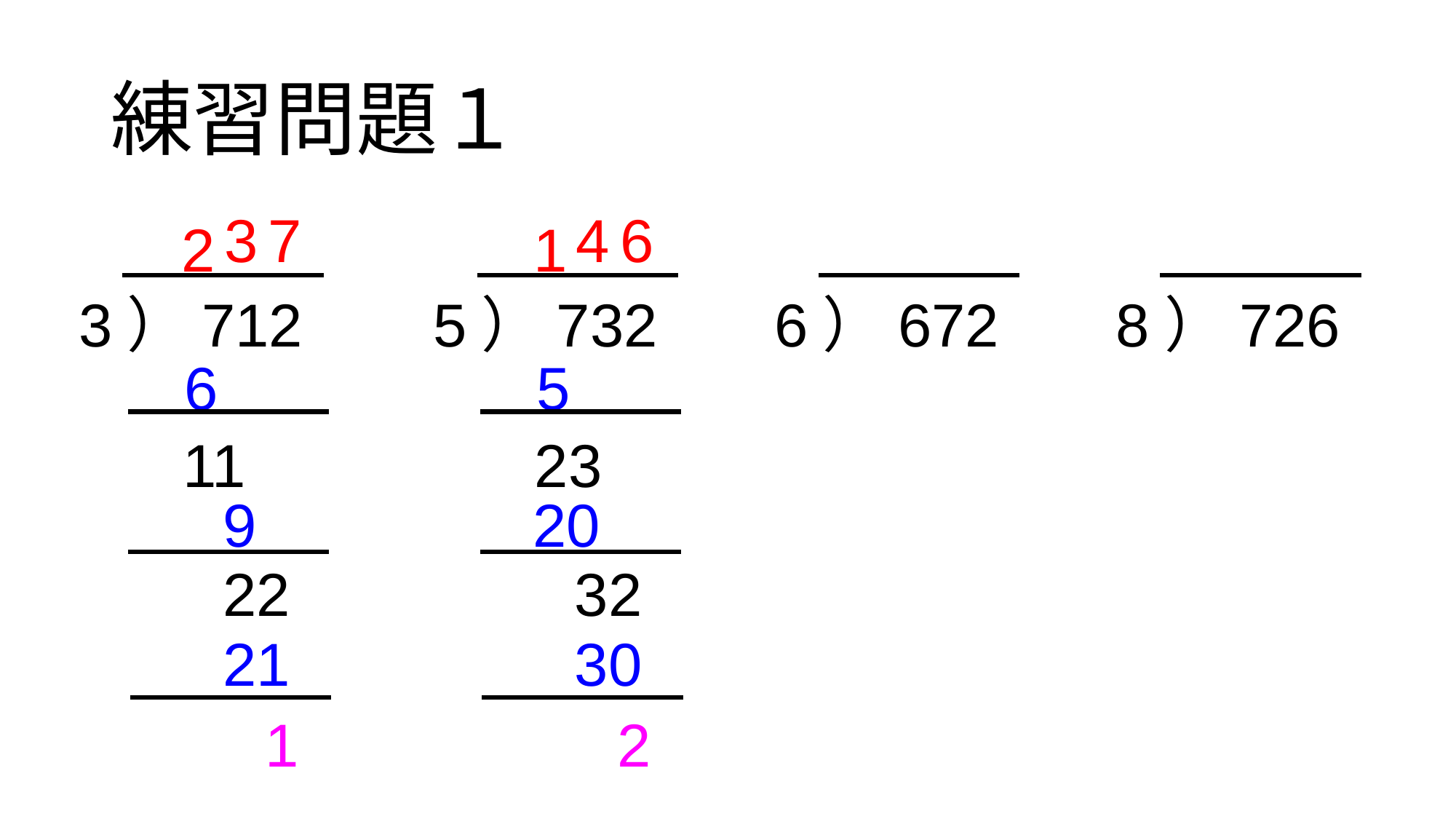

# 練習問題１
2
1
3
7
4
6
3）712
5）732
6）672
8）726
6
5
11
23
9
20
22
32
21
30
1
2